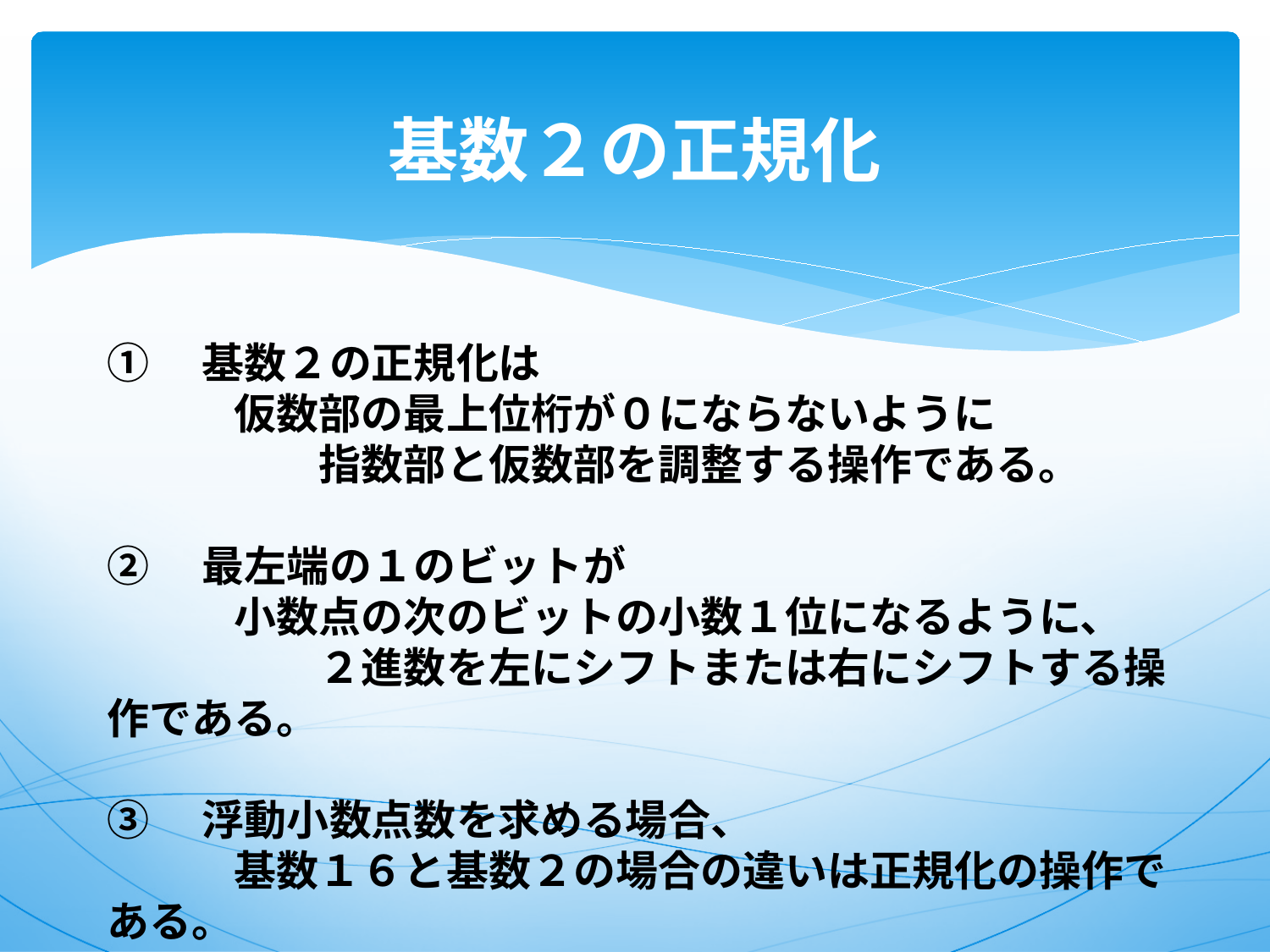

# 基数２の正規化
①　基数２の正規化は
　　　仮数部の最上位桁が０にならないように
　　　　　指数部と仮数部を調整する操作である。

②　最左端の１のビットが
　　　小数点の次のビットの小数１位になるように、
　　　　　２進数を左にシフトまたは右にシフトする操作である。

③　浮動小数点数を求める場合、
　　　基数１６と基数２の場合の違いは正規化の操作である。